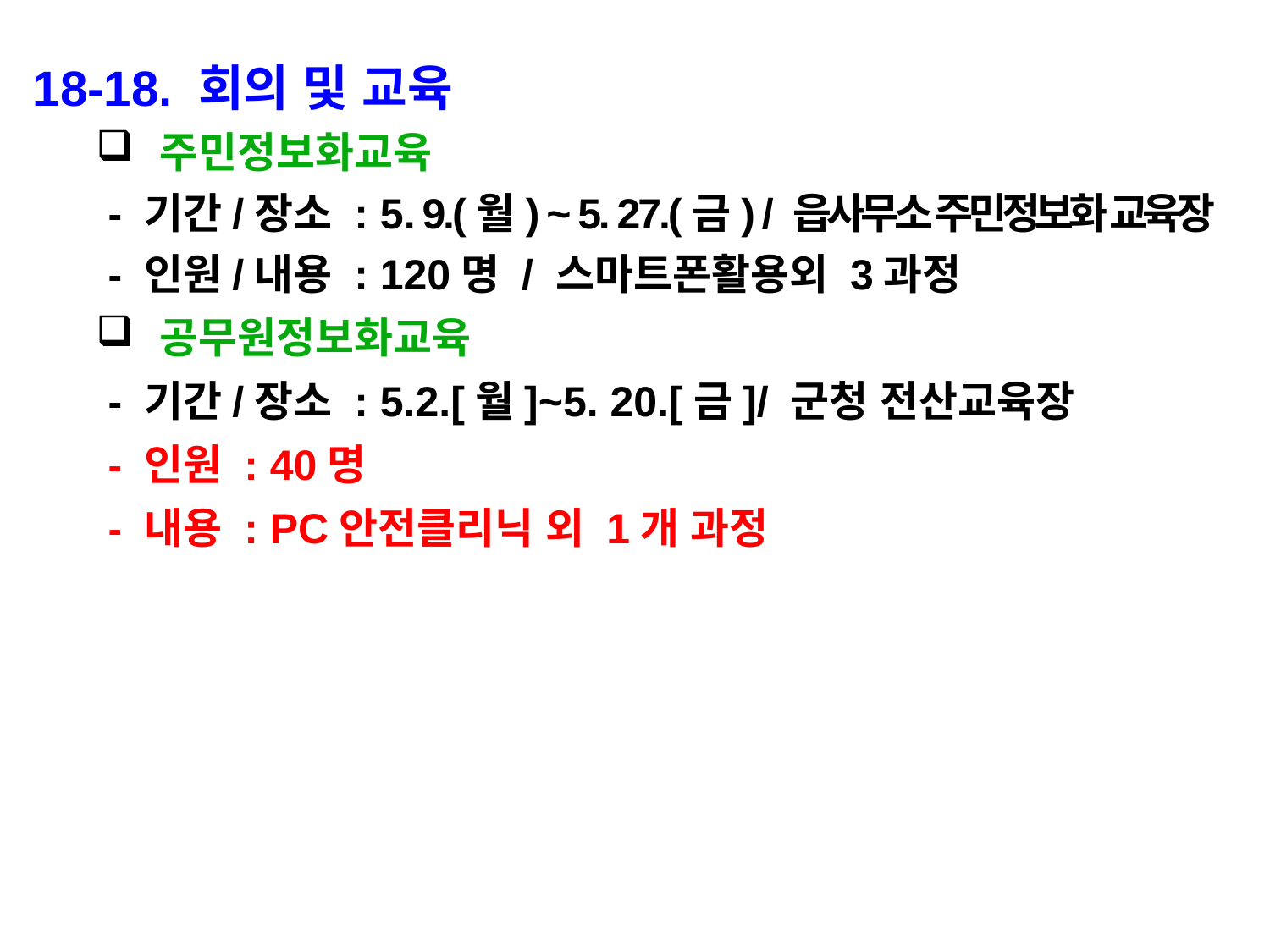

18-18. 회의 및 교육
주민정보화교육
 - 기간/장소 : 5. 9.(월) ~ 5. 27.(금) / 읍사무소 주민정보화 교육장
 - 인원/내용 : 120명 / 스마트폰활용외 3과정
공무원정보화교육
 - 기간/장소 : 5.2.[월]~5. 20.[금]/ 군청 전산교육장
 - 인원 : 40명
 - 내용 : PC안전클리닉 외 1개 과정